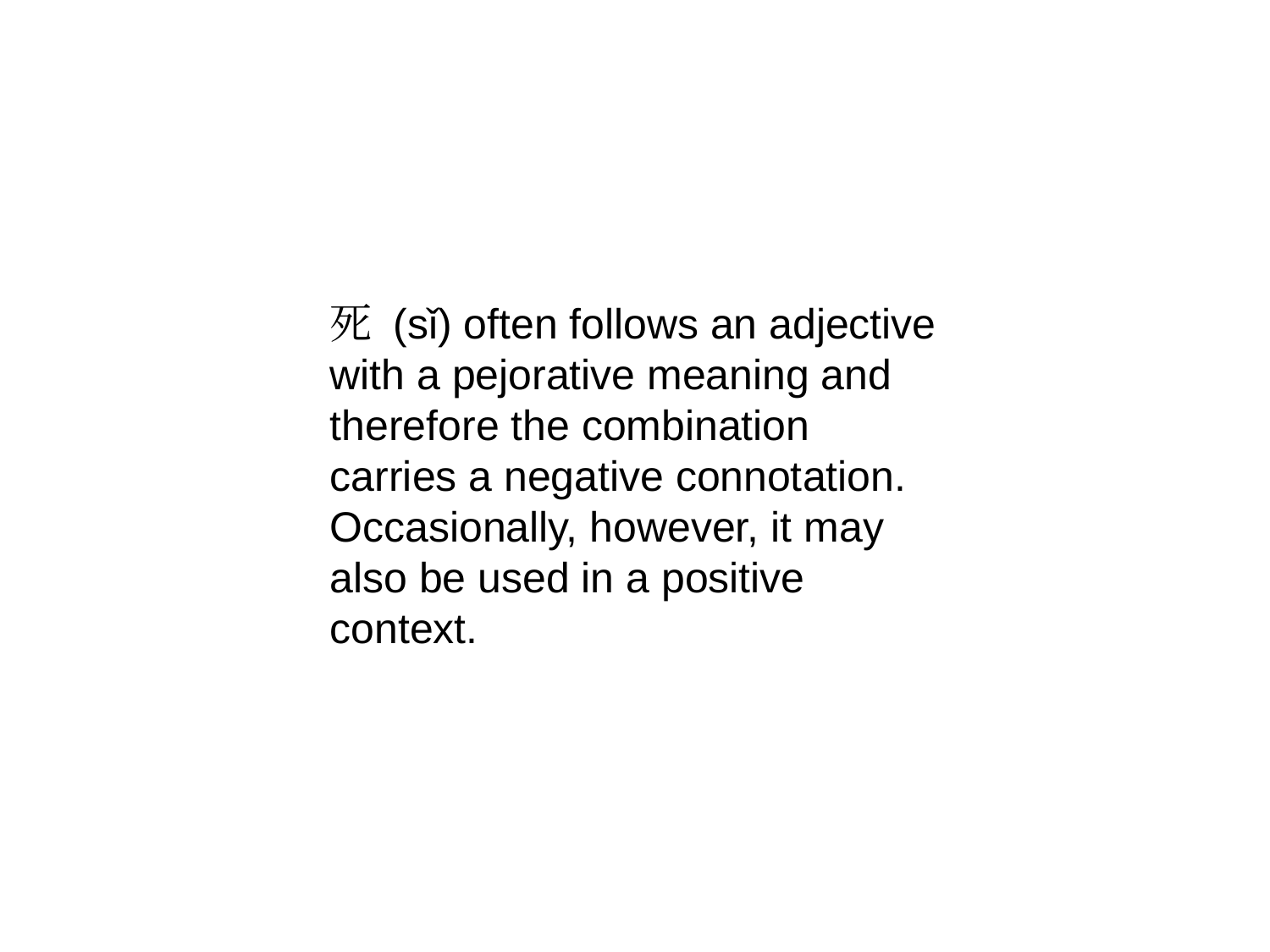

死 (sǐ) often follows an adjective with a pejorative meaning and therefore the combination carries a negative connotation.
Occasionally, however, it may also be used in a positive context.